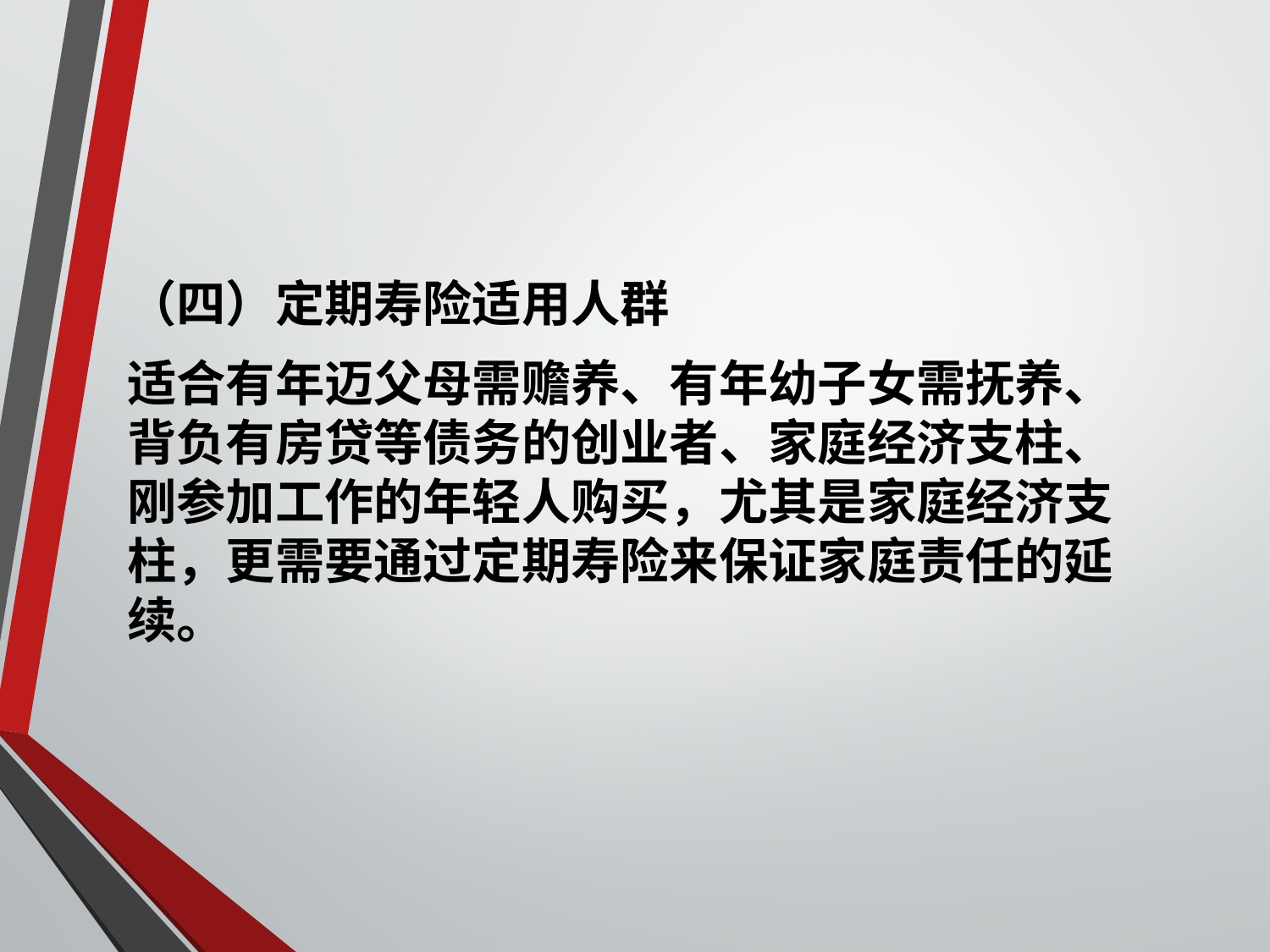

（四）定期寿险适用人群
适合有年迈父母需赡养、有年幼子女需抚养、背负有房贷等债务的创业者、家庭经济支柱、刚参加工作的年轻人购买，尤其是家庭经济支柱，更需要通过定期寿险来保证家庭责任的延续。